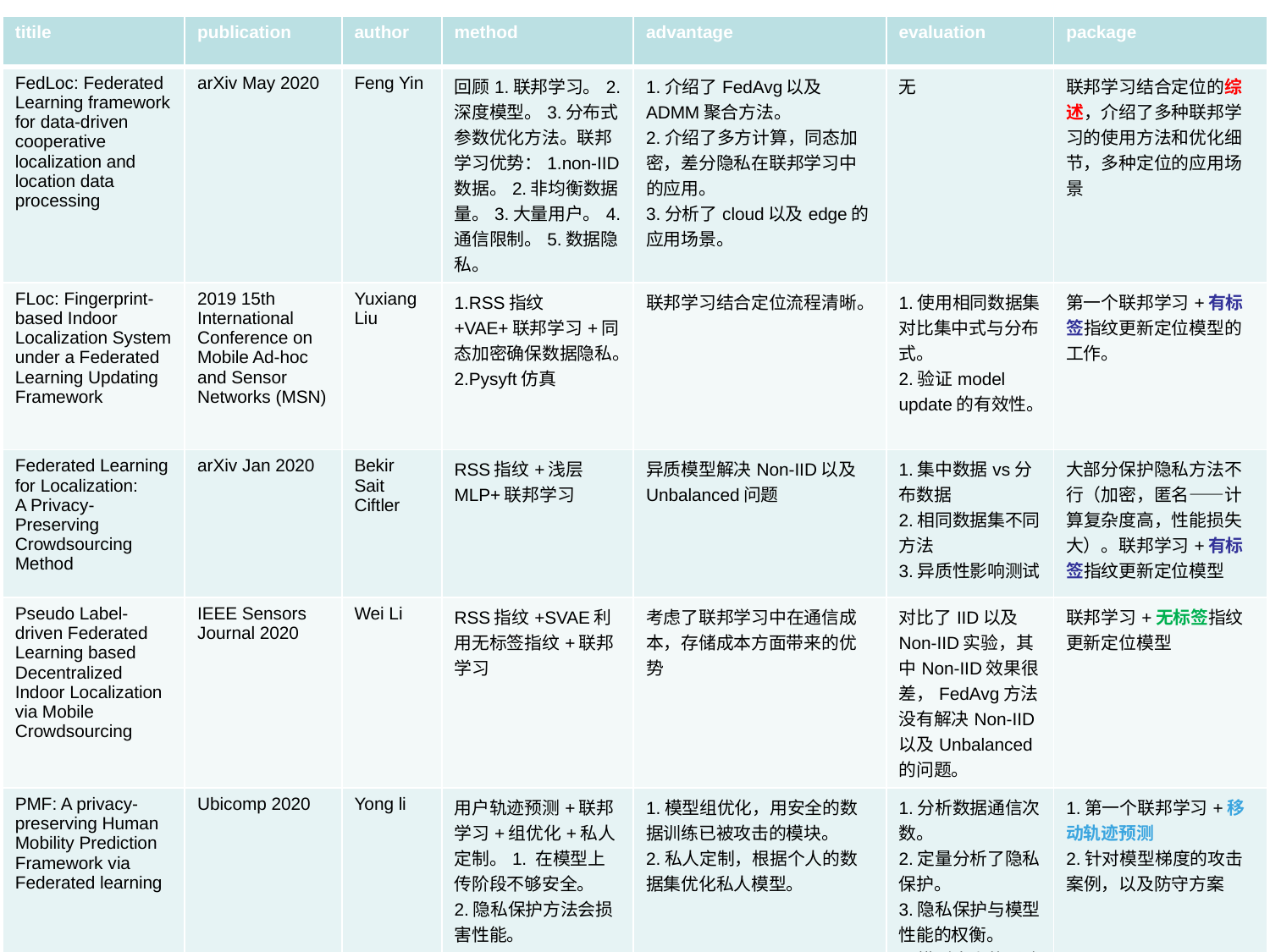

| titile | publication | author | method | advantage | evaluation | package |
| --- | --- | --- | --- | --- | --- | --- |
| FedLoc: Federated Learning framework for data-driven cooperative localization and location data processing | arXiv May 2020 | Feng Yin | 回顾1.联邦学习。2.深度模型。3.分布式参数优化方法。联邦学习优势：1.non-IID数据。2.非均衡数据量。3.大量用户。4.通信限制。5.数据隐私。 | 1.介绍了FedAvg以及ADMM聚合方法。 2.介绍了多方计算，同态加密，差分隐私在联邦学习中的应用。 3.分析了cloud以及edge的应用场景。 | 无 | 联邦学习结合定位的综述，介绍了多种联邦学习的使用方法和优化细节，多种定位的应用场景 |
| FLoc: Fingerprint-based Indoor Localization System under a Federated Learning Updating Framework | 2019 15th International Conference on Mobile Ad-hoc and Sensor Networks (MSN) | Yuxiang Liu | 1.RSS指纹+VAE+联邦学习+同态加密确保数据隐私。 2.Pysyft仿真 | 联邦学习结合定位流程清晰。 | 1.使用相同数据集对比集中式与分布式。 2.验证model update的有效性。 | 第一个联邦学习+有标签指纹更新定位模型的工作。 |
| Federated Learning for Localization: A Privacy-Preserving Crowdsourcing Method | arXiv Jan 2020 | Bekir Sait Ciftler | RSS指纹+浅层MLP+联邦学习 | 异质模型解决Non-IID以及Unbalanced问题 | 1.集中数据vs分布数据 2.相同数据集不同方法 3.异质性影响测试 | 大部分保护隐私方法不行（加密，匿名——计算复杂度高，性能损失大）。联邦学习+有标签指纹更新定位模型 |
| Pseudo Label-driven Federated Learning based Decentralized Indoor Localization via Mobile Crowdsourcing | IEEE Sensors Journal 2020 | Wei Li | RSS指纹+SVAE利用无标签指纹+联邦学习 | 考虑了联邦学习中在通信成本，存储成本方面带来的优势 | 对比了IID以及Non-IID实验，其中Non-IID效果很差，FedAvg方法没有解决Non-IID以及Unbalanced的问题。 | 联邦学习+无标签指纹更新定位模型 |
| PMF: A privacy-preserving Human Mobility Prediction Framework via Federated learning | Ubicomp 2020 | Yong li | 用户轨迹预测+联邦学习+组优化+私人定制。1. 在模型上传阶段不够安全。 2.隐私保护方法会损害性能。 | 1.模型组优化，用安全的数据训练已被攻击的模块。 2.私人定制，根据个人的数据集优化私人模型。 | 1.分析数据通信次数。 2.定量分析了隐私保护。 3.隐私保护与模型性能的权衡。 4.模型大小的影响。 | 1.第一个联邦学习+移动轨迹预测 2.针对模型梯度的攻击案例，以及防守方案 |
# 联邦学习——无线定位
7